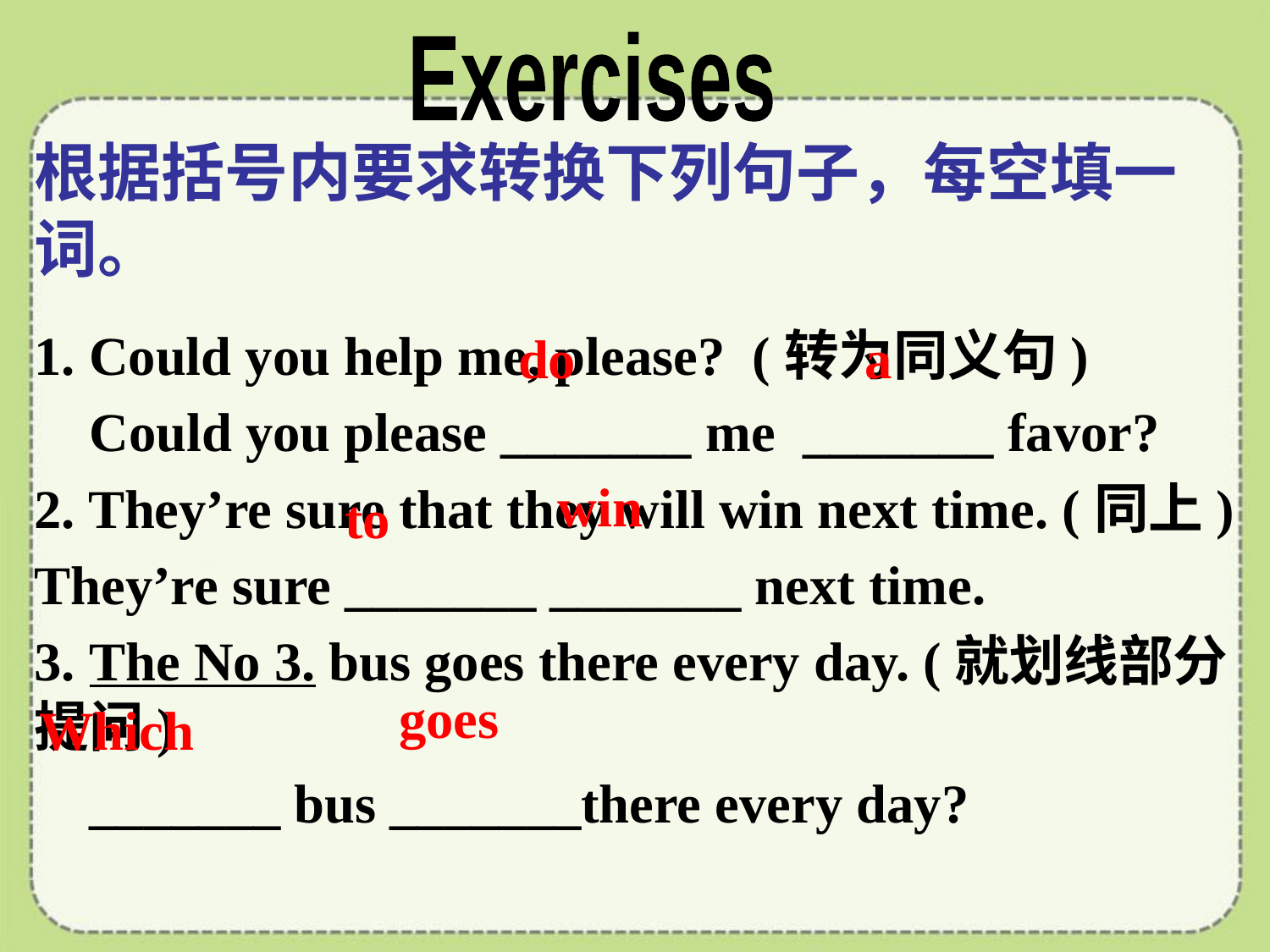

Exercises
根据括号内要求转换下列句子，每空填一词。

1. Could you help me, please?  (转为同义句)
    Could you please _______ me  _______ favor?
2. They’re sure that they will win next time. (同上)
They’re sure _______ _______ next time.
3. The No 3. bus goes there every day. (就划线部分提问)
    _______ bus _______there every day?
do
a
win
to
goes
Which